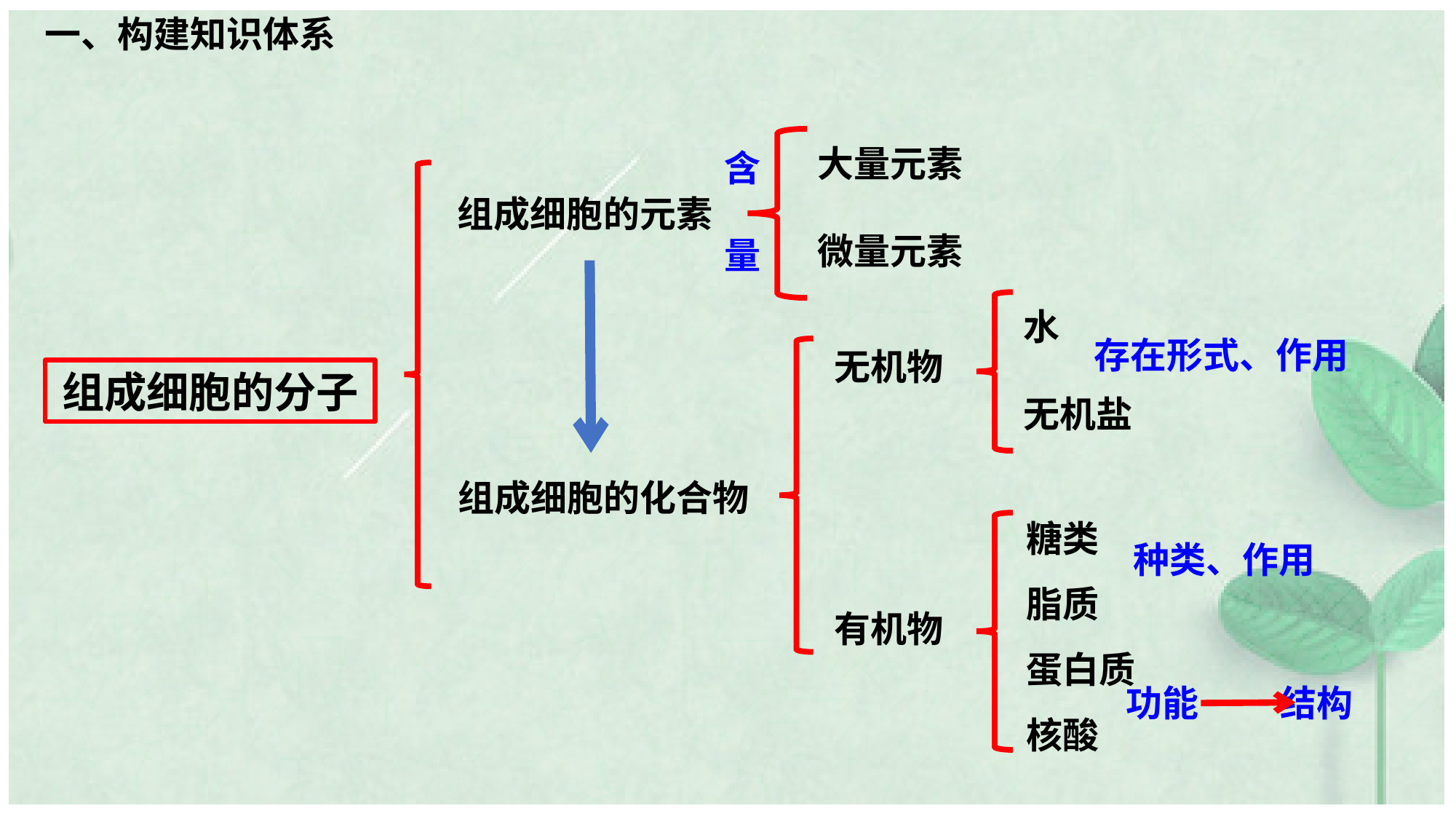

一、构建知识体系

大量元素

微量元素
含

量

组成细胞的元素

水

无机盐
存在形式、作用

无机物

有机物
组成细胞的分子
组成细胞的化合物
糖类
脂质
蛋白质
核酸

种类、作用
功能          结构